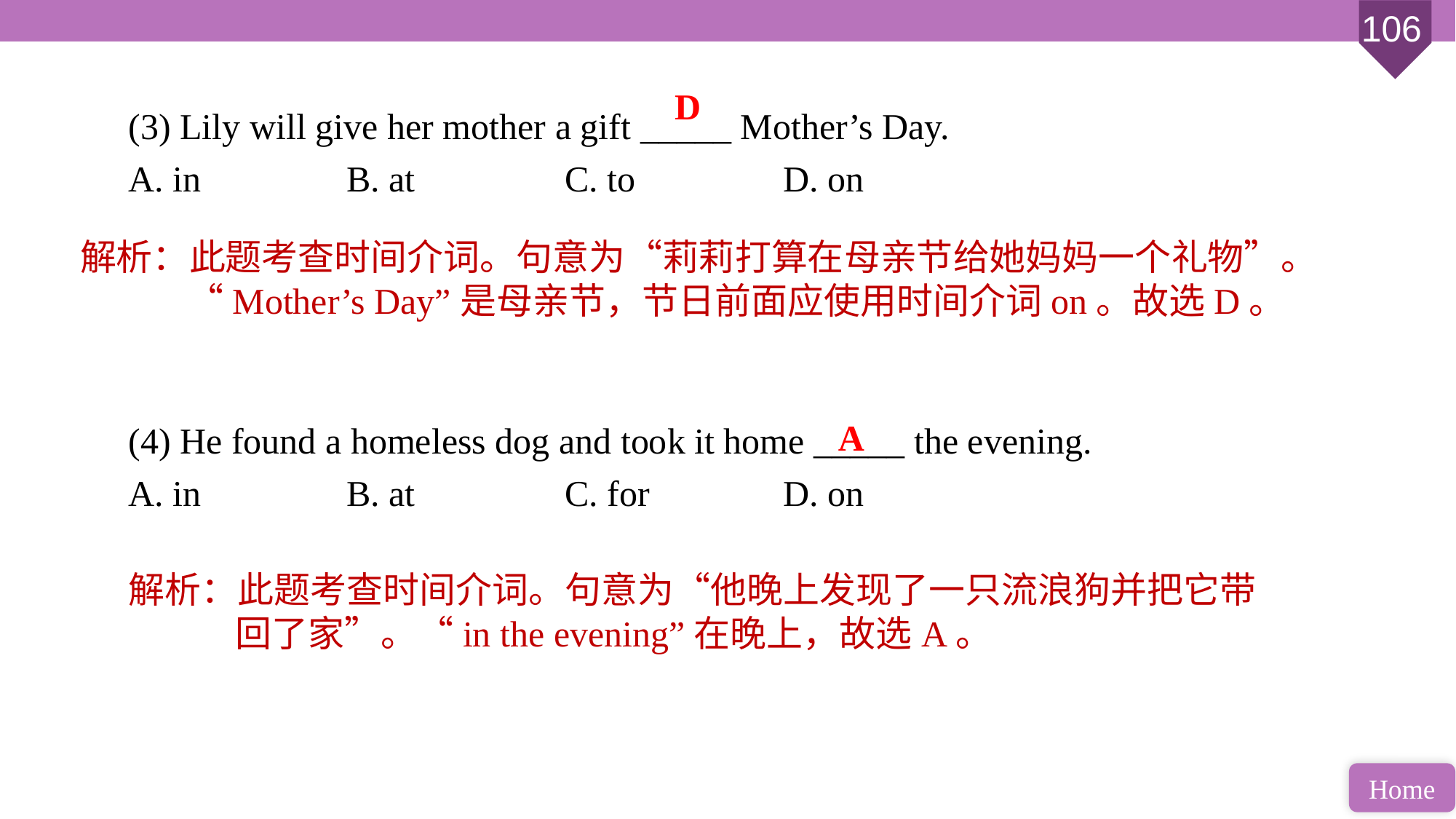

D
(3) Lily will give her mother a gift _____ Mother’s Day.
A. in 		B. at 		C. to 		D. on

(4) He found a homeless dog and took it home _____ the evening.
A. in 		B. at 		C. for 		D. on
解析：此题考查时间介词。句意为“莉莉打算在母亲节给她妈妈一个礼物”。“Mother’s Day”是母亲节，节日前面应使用时间介词on。故选D。
A
解析：此题考查时间介词。句意为“他晚上发现了一只流浪狗并把它带回了家”。“in the evening”在晚上，故选A。